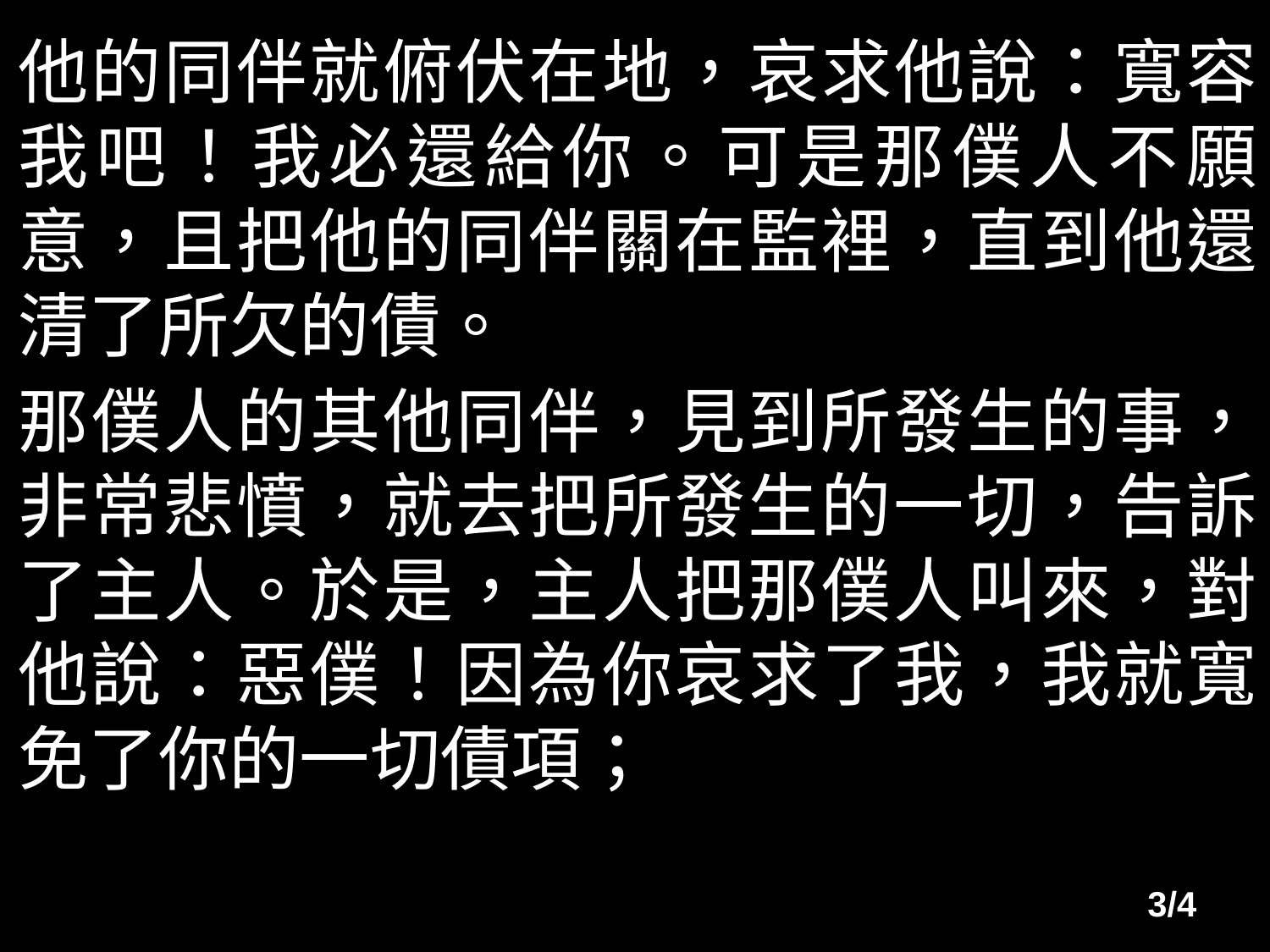

他的同伴就俯伏在地，哀求他說：寬容我吧！我必還給你。可是那僕人不願意，且把他的同伴關在監裡，直到他還清了所欠的債。
那僕人的其他同伴，見到所發生的事，非常悲憤，就去把所發生的一切，告訴了主人。於是，主人把那僕人叫來，對他說：惡僕！因為你哀求了我，我就寬免了你的一切債項；
3/4